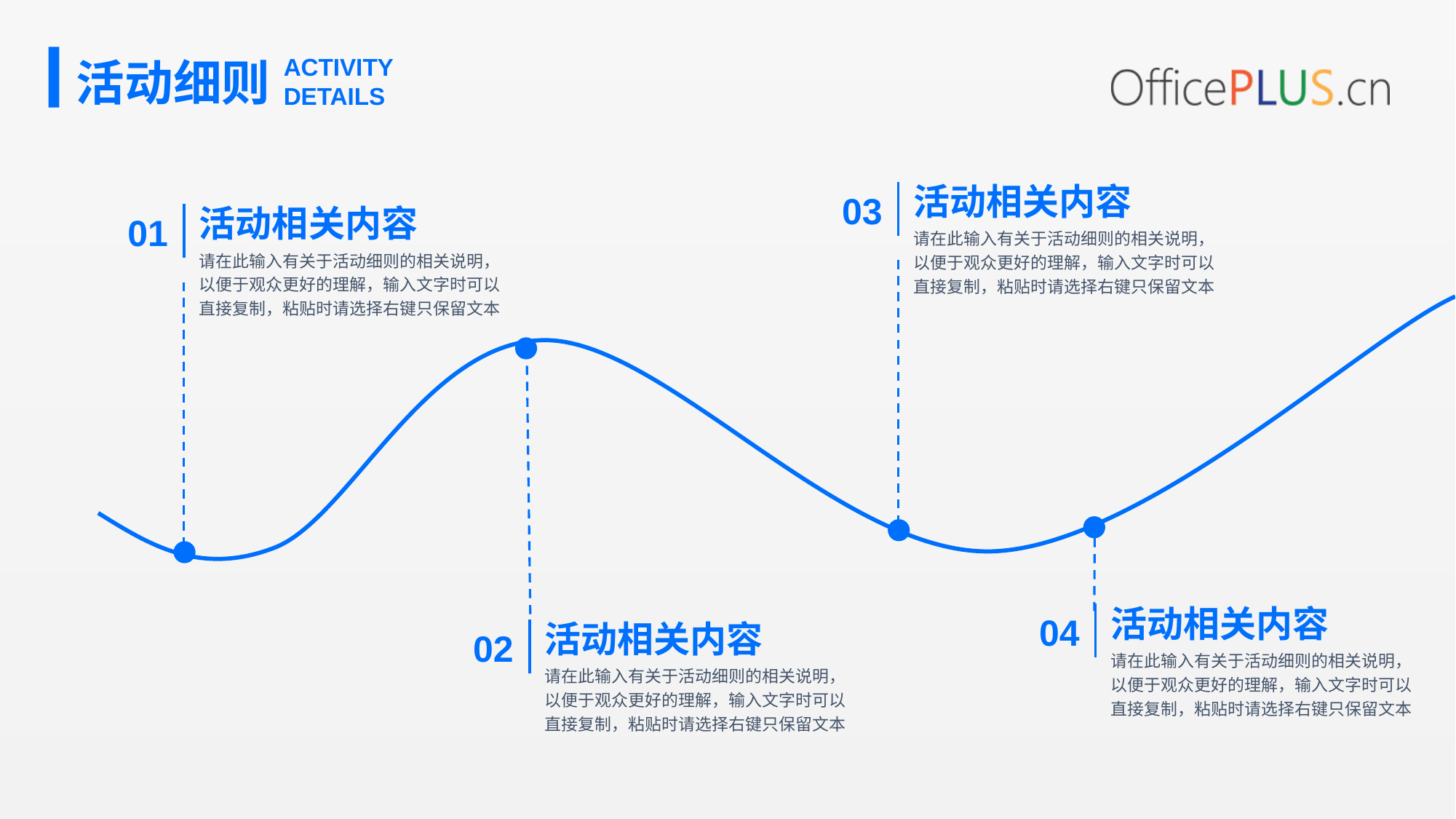

活动细则
ACTIVITY
DETAILS
活动相关内容
03
请在此输入有关于活动细则的相关说明，以便于观众更好的理解，输入文字时可以直接复制，粘贴时请选择右键只保留文本
活动相关内容
01
请在此输入有关于活动细则的相关说明，以便于观众更好的理解，输入文字时可以直接复制，粘贴时请选择右键只保留文本

活动相关内容
04
请在此输入有关于活动细则的相关说明，以便于观众更好的理解，输入文字时可以直接复制，粘贴时请选择右键只保留文本
活动相关内容
02
请在此输入有关于活动细则的相关说明，以便于观众更好的理解，输入文字时可以直接复制，粘贴时请选择右键只保留文本